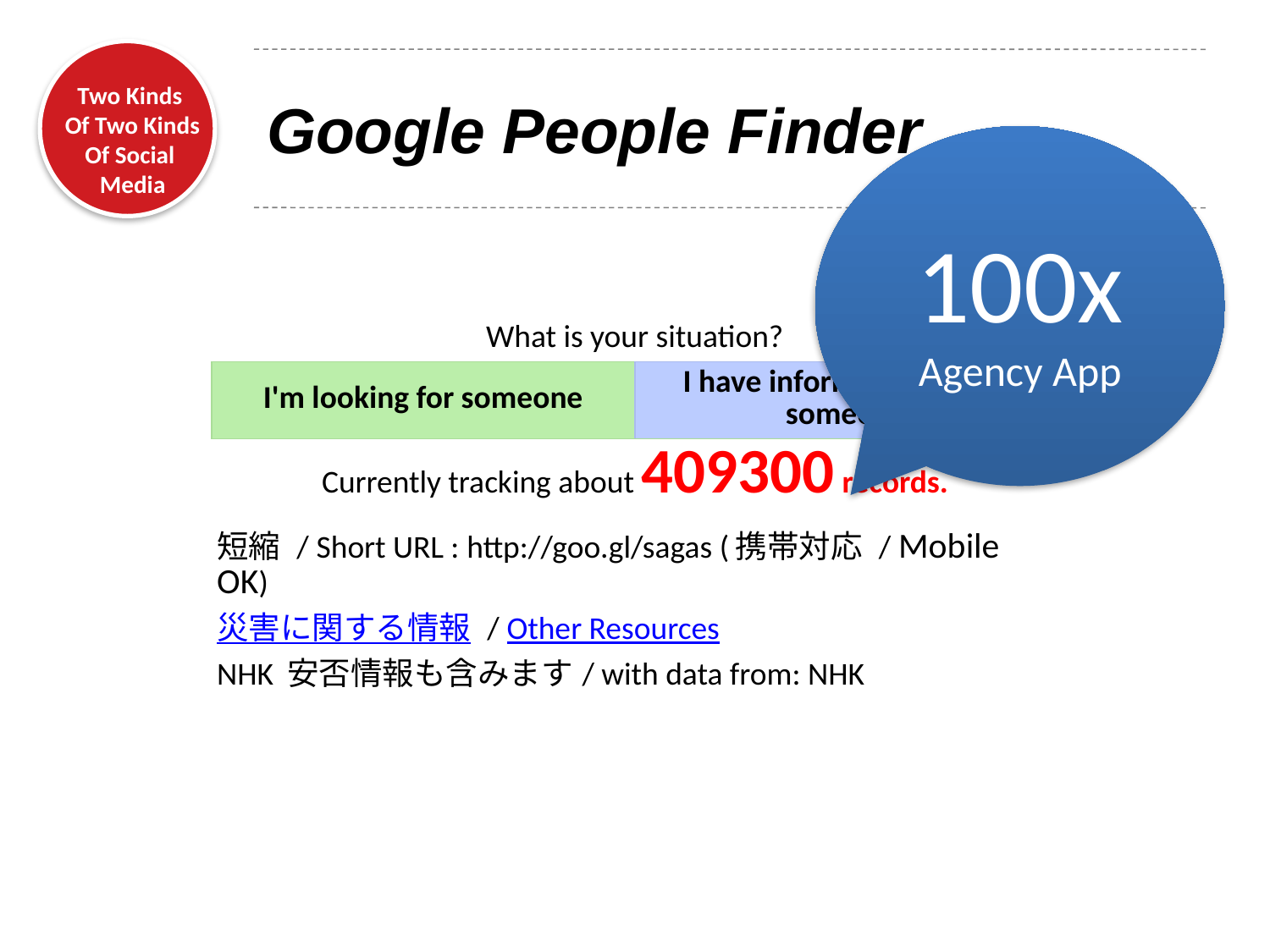

# Google People Finder
100x Agency App
| What is your situation? |  |
| --- | --- |
| I'm looking for someone | I have information about someone |
| Currently tracking about 409300 records. |  |
| 短縮 / Short URL : http://goo.gl/sagas (携帯対応 / Mobile OK) 災害に関する情報 / Other Resources  NHK 安否情報も含みます/ with data from: NHK |  |